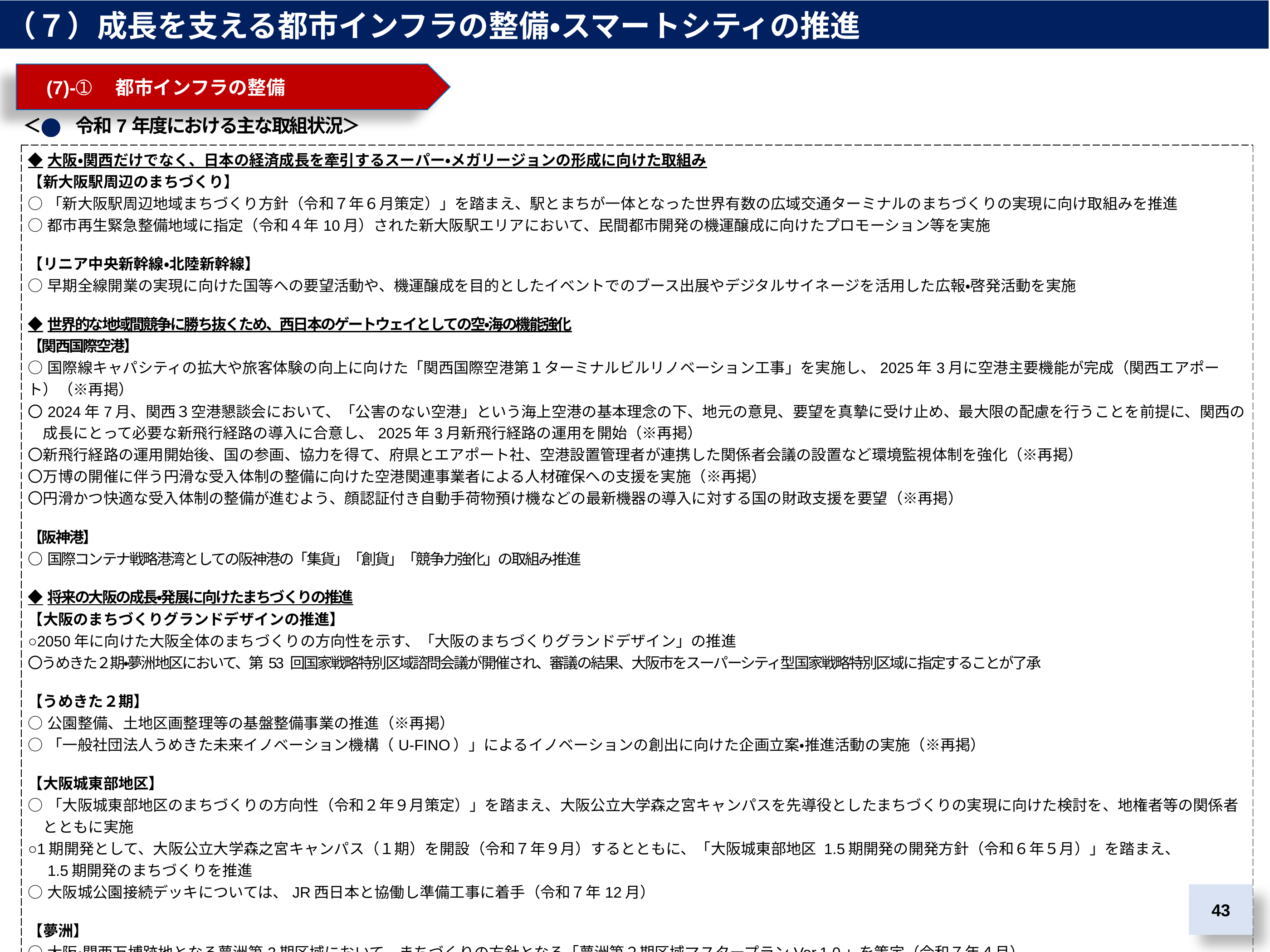

（７）成長を支える都市インフラの整備・スマートシティの推進
　(7)-➀　都市インフラの整備
＜　　令和7年度における主な取組状況＞

| ◆大阪・関西だけでなく、日本の経済成長を牽引するスーパー・メガリージョンの形成に向けた取組み 【新大阪駅周辺のまちづくり】 ○「新大阪駅周辺地域まちづくり方針（令和７年６月策定）」を踏まえ、駅とまちが一体となった世界有数の広域交通ターミナルのまちづくりの実現に向け取組みを推進 ○都市再生緊急整備地域に指定（令和４年10月）された新大阪駅エリアにおいて、民間都市開発の機運醸成に向けたプロモーション等を実施 【リニア中央新幹線・北陸新幹線】 ○早期全線開業の実現に向けた国等への要望活動や、機運醸成を目的としたイベントでのブース出展やデジタルサイネージを活用した広報・啓発活動を実施 ◆世界的な地域間競争に勝ち抜くため、西日本のゲートウェイとしての空・海の機能強化 【関西国際空港】 ○国際線キャパシティの拡大や旅客体験の向上に向けた「関西国際空港第１ターミナルビルリノベーション工事」を実施し、2025年3月に空港主要機能が完成（関西エアポート）（※再掲） 〇2024年7月、関西３空港懇談会において、「公害のない空港」という海上空港の基本理念の下、地元の意見、要望を真摯に受け止め、最大限の配慮を行うことを前提に、関西の 　成長にとって必要な新飛行経路の導入に合意し、2025年3月新飛行経路の運用を開始（※再掲） 〇新飛行経路の運用開始後、国の参画、協力を得て、府県とエアポート社、空港設置管理者が連携した関係者会議の設置など環境監視体制を強化（※再掲） 〇万博の開催に伴う円滑な受入体制の整備に向けた空港関連事業者による人材確保への支援を実施（※再掲） 〇円滑かつ快適な受入体制の整備が進むよう、顔認証付き自動手荷物預け機などの最新機器の導入に対する国の財政支援を要望（※再掲） 【阪神港】 ○国際コンテナ戦略港湾としての阪神港の「集貨」「創貨」「競争力強化」の取組み推進 ◆将来の大阪の成長・発展に向けたまちづくりの推進 【大阪のまちづくりグランドデザインの推進】 ○2050年に向けた大阪全体のまちづくりの方向性を示す、「大阪のまちづくりグランドデザイン」の推進 〇うめきた２期・夢洲地区において、第53 回国家戦略特別区域諮問会議が開催され、審議の結果、大阪市をスーパーシティ型国家戦略特別区域に指定することが了承 【うめきた２期】 ○公園整備、土地区画整理等の基盤整備事業の推進（※再掲） ○「一般社団法人うめきた未来イノベーション機構（U-FINO）」によるイノベーションの創出に向けた企画立案・推進活動の実施（※再掲） 【大阪城東部地区】 ○「大阪城東部地区のまちづくりの方向性（令和２年９月策定）」を踏まえ、大阪公立大学森之宮キャンパスを先導役としたまちづくりの実現に向けた検討を、地権者等の関係者 　とともに実施 ○1期開発として、大阪公立大学森之宮キャンパス（１期）を開設（令和７年９月）するとともに、「大阪城東部地区 1.5期開発の開発方針（令和６年５月）」を踏まえ、 　1.5期開発のまちづくりを推進 ○大阪城公園接続デッキについては、JR西日本と協働し準備工事に着手（令和７年12月） 【夢洲】 ○大阪・関西万博跡地となる夢洲第2期区域において、まちづくりの方針となる「夢洲第２期区域マスタープランVer.1.0」を策定（令和７年４月） ○「大阪・関西万博の大屋根リングの活用に関する検討会」での議論等を踏まえ「同マスタープランVer.2.0」を策定（令和７年10月） |
| --- |
43